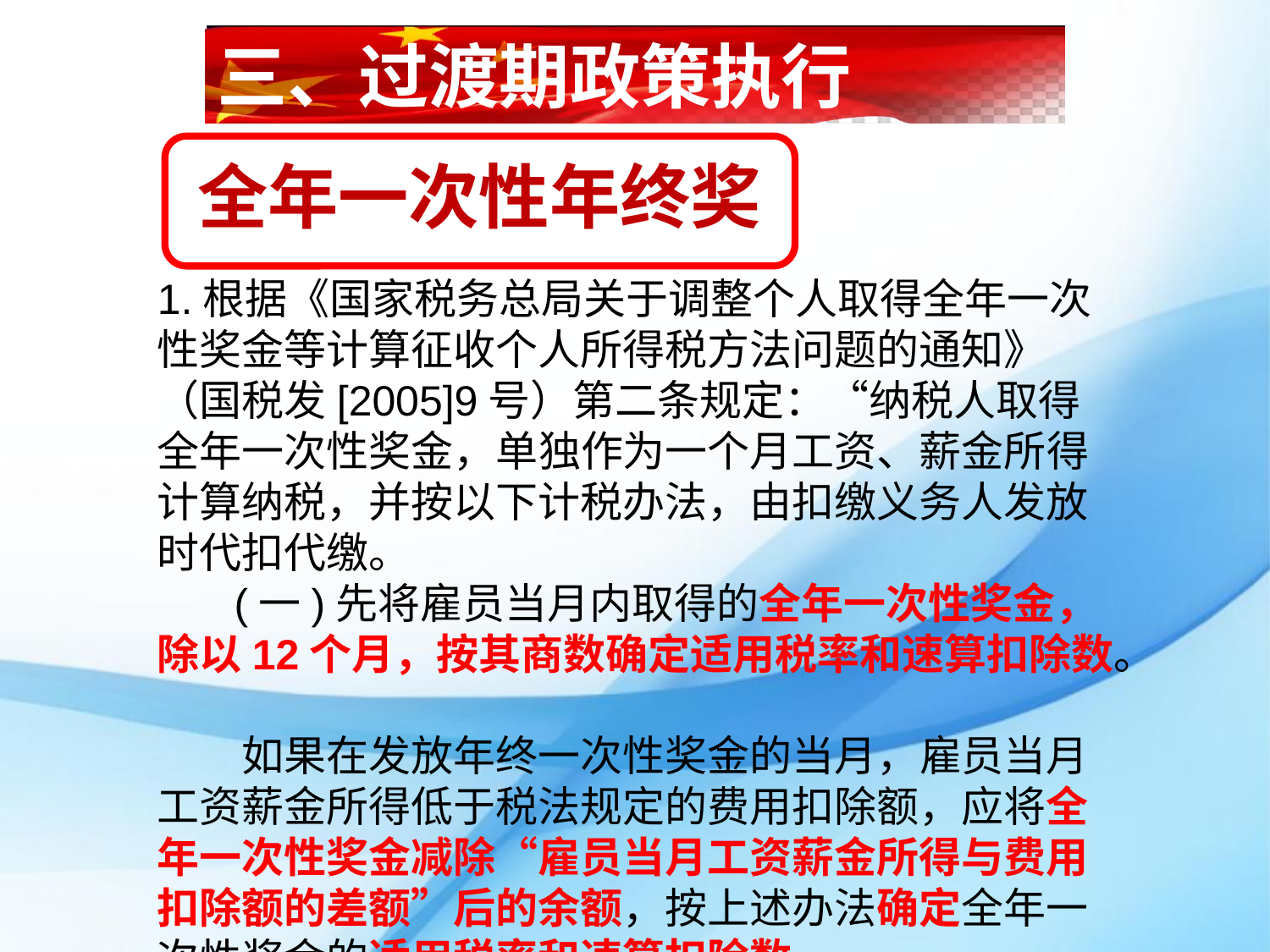

三、过渡期政策执行

全年一次性年终奖
1.根据《国家税务总局关于调整个人取得全年一次性奖金等计算征收个人所得税方法问题的通知》（国税发[2005]9号）第二条规定：“纳税人取得全年一次性奖金，单独作为一个月工资、薪金所得计算纳税，并按以下计税办法，由扣缴义务人发放时代扣代缴。
       (一)先将雇员当月内取得的全年一次性奖金，除以12个月，按其商数确定适用税率和速算扣除数。
　　如果在发放年终一次性奖金的当月，雇员当月工资薪金所得低于税法规定的费用扣除额，应将全年一次性奖金减除“雇员当月工资薪金所得与费用扣除额的差额”后的余额，按上述办法确定全年一次性奖金的适用税率和速算扣除数。